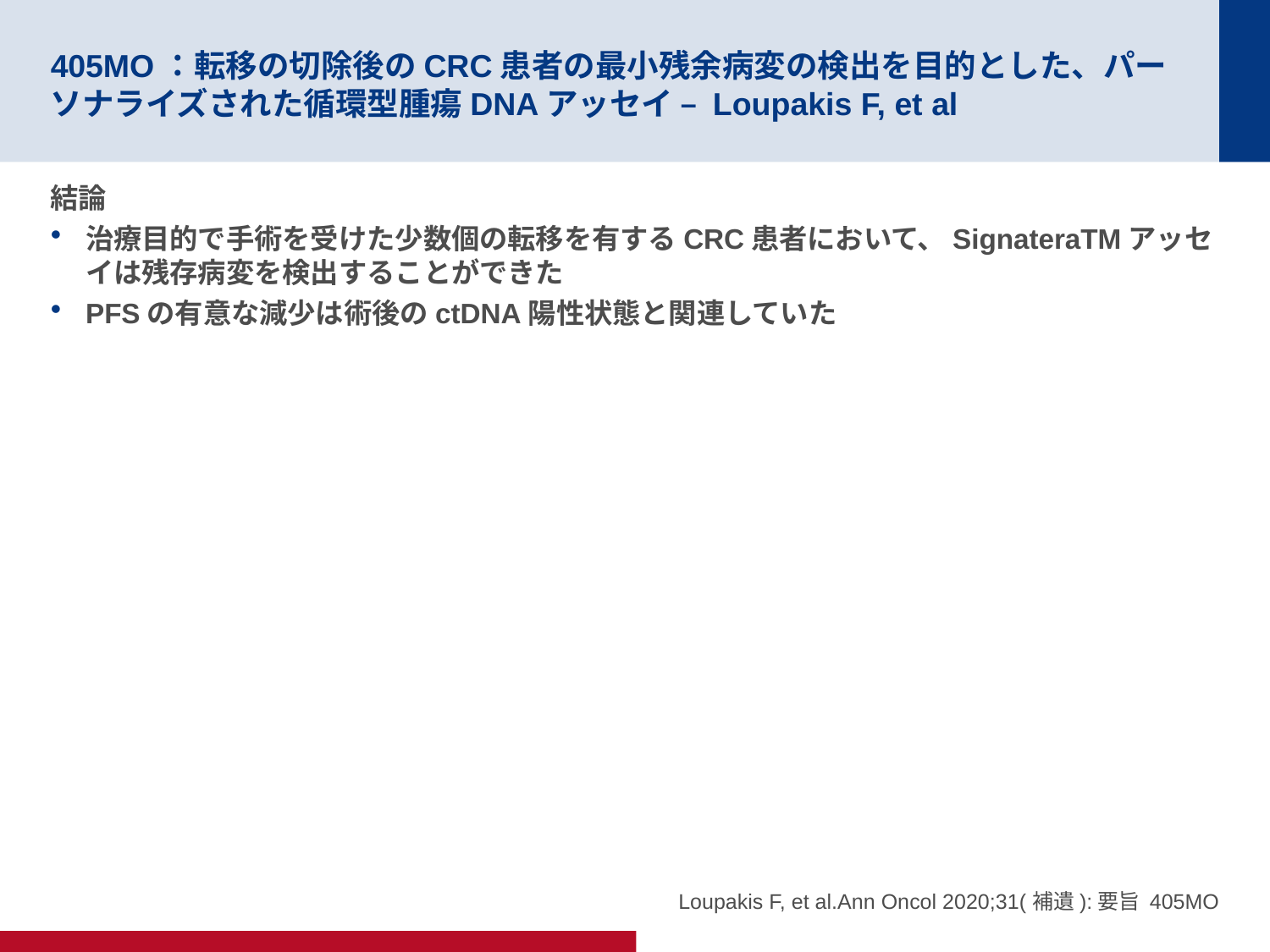

# 405MO：転移の切除後のCRC患者の最小残余病変の検出を目的とした、パーソナライズされた循環型腫瘍DNAアッセイ – Loupakis F, et al
結論
治療目的で手術を受けた少数個の転移を有するCRC患者において、SignateraTMアッセイは残存病変を検出することができた
PFSの有意な減少は術後のctDNA陽性状態と関連していた
Loupakis F, et al.Ann Oncol 2020;31(補遺):要旨 405MO